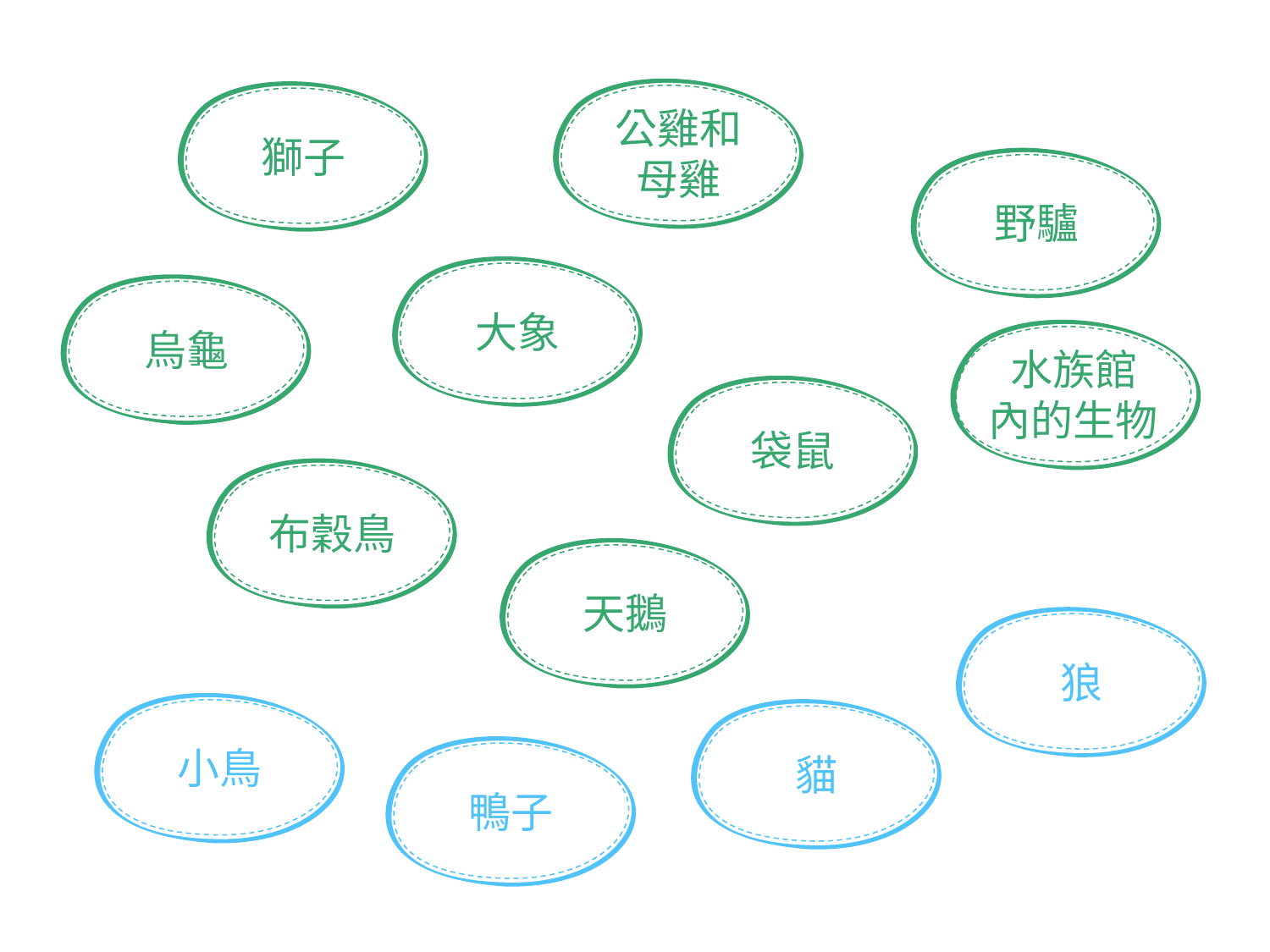

公雞和
母雞

獅子

野驢

大象

烏龜

水族館
內的生物

袋鼠

布穀鳥

天鵝

狼

小鳥

貓

鴨子